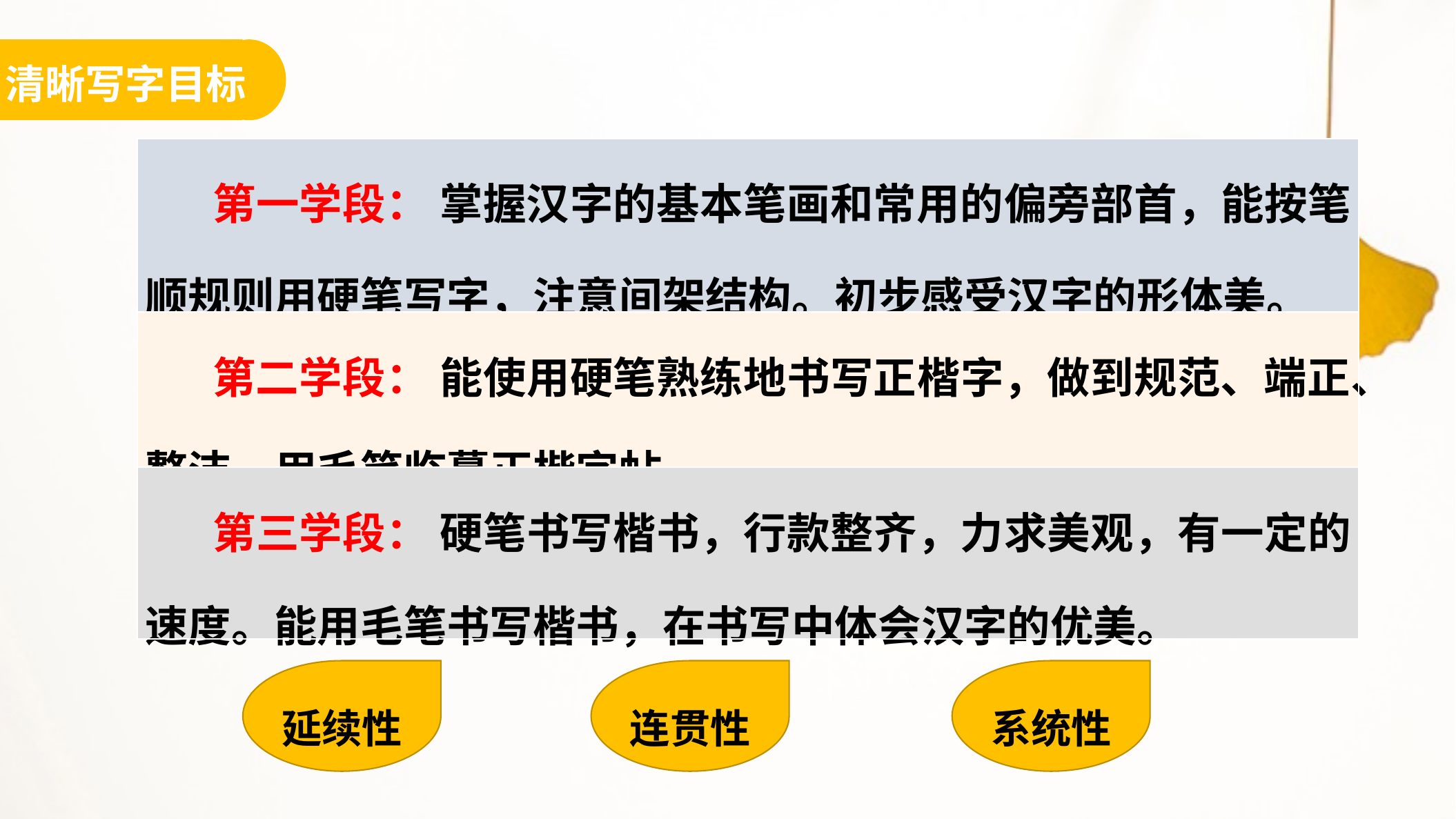

清晰写字目标
| 第一学段： 掌握汉字的基本笔画和常用的偏旁部首，能按笔顺规则用硬笔写字，注意间架结构。初步感受汉字的形体美。 |
| --- |
| 第二学段： 能使用硬笔熟练地书写正楷字，做到规范、端正、整洁。用毛笔临摹正楷字帖。 |
| 第三学段： 硬笔书写楷书，行款整齐，力求美观，有一定的速度。能用毛笔书写楷书，在书写中体会汉字的优美。 |

延续性

连贯性

系统性